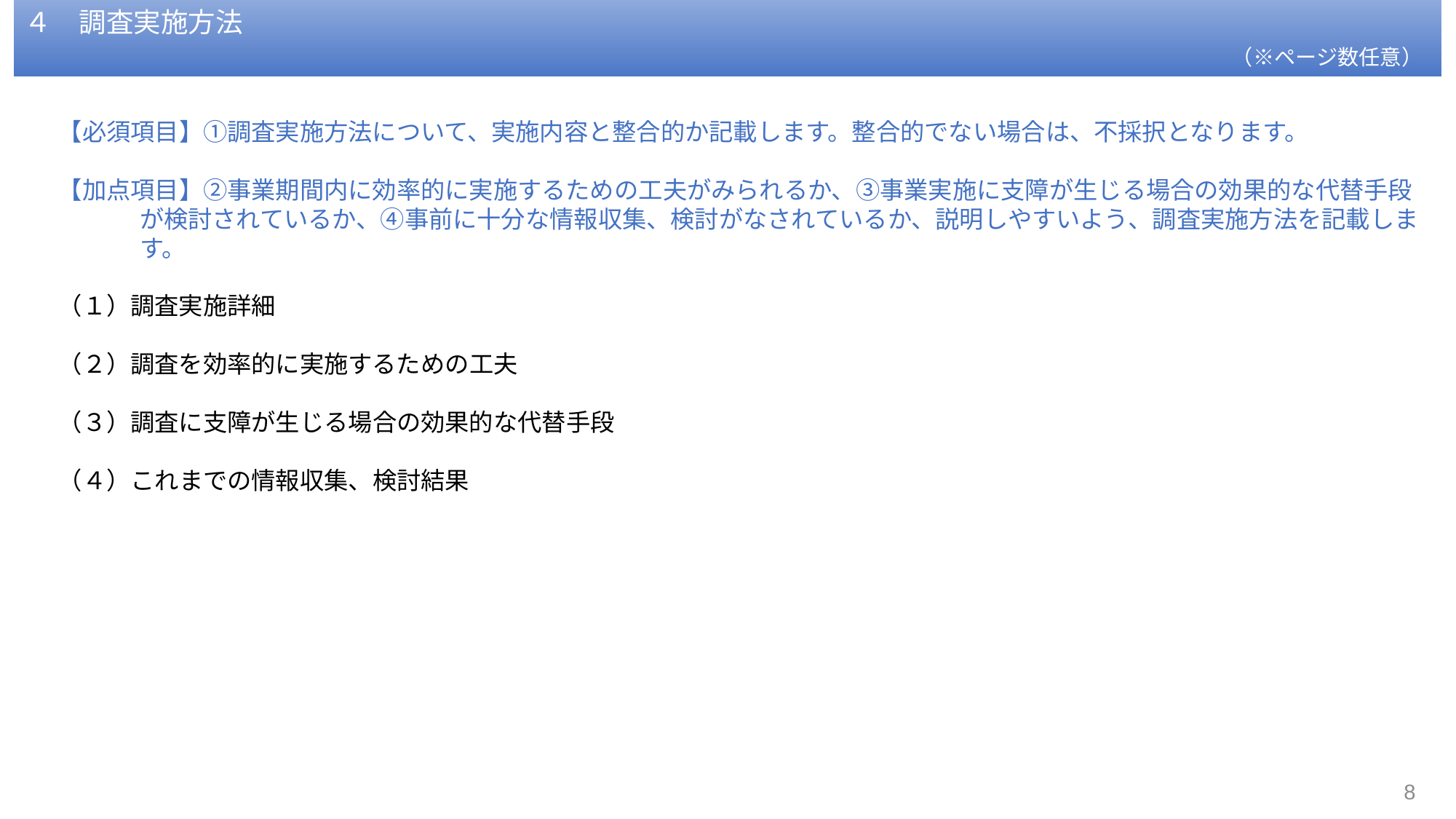

４　調査実施方法

（※ページ数任意）
【必須項目】①調査実施方法について、実施内容と整合的か記載します。整合的でない場合は、不採択となります。

【加点項目】②事業期間内に効率的に実施するための工夫がみられるか、③事業実施に支障が生じる場合の効果的な代替手段が検討されているか、④事前に十分な情報収集、検討がなされているか、説明しやすいよう、調査実施方法を記載します。

（１）調査実施詳細

（２）調査を効率的に実施するための工夫

（３）調査に支障が生じる場合の効果的な代替手段

（４）これまでの情報収集、検討結果

8